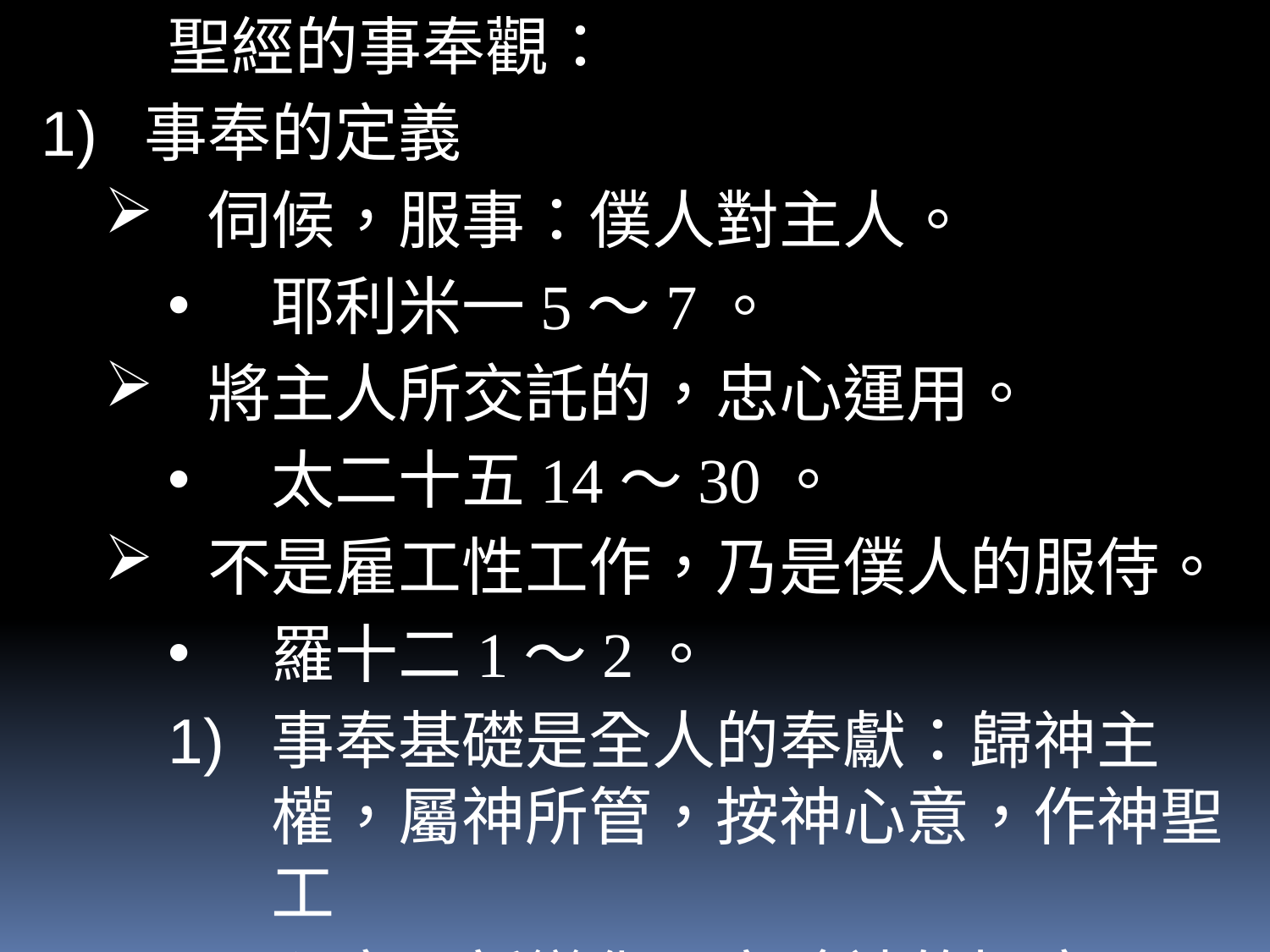

聖經的事奉觀：
事奉的定義
伺候，服事：僕人對主人。
耶利米一5～7。
將主人所交託的，忠心運用。
太二十五14～30。
不是雇工性工作，乃是僕人的服侍。
羅十二1～2。
事奉基礎是全人的奉獻：歸神主權，屬神所管，按神心意，作神聖工
心意更新變化，察驗神的旨意。